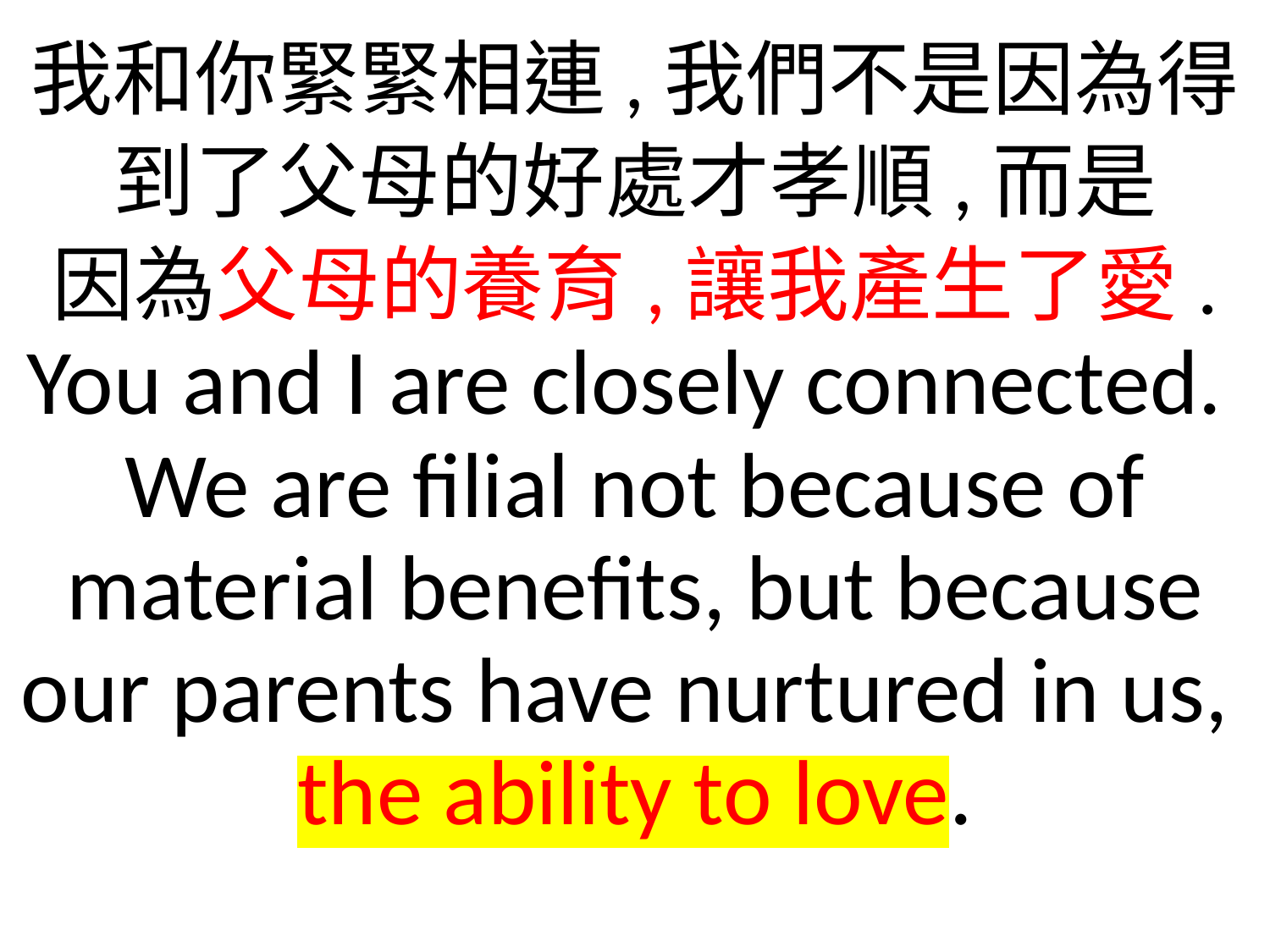

我和你緊緊相連,我們不是因為得到了父母的好處才孝順,而是
因為父母的養育,讓我產生了愛.
You and I are closely connected.
We are filial not because of material benefits, but because our parents have nurtured in us,
the ability to love.